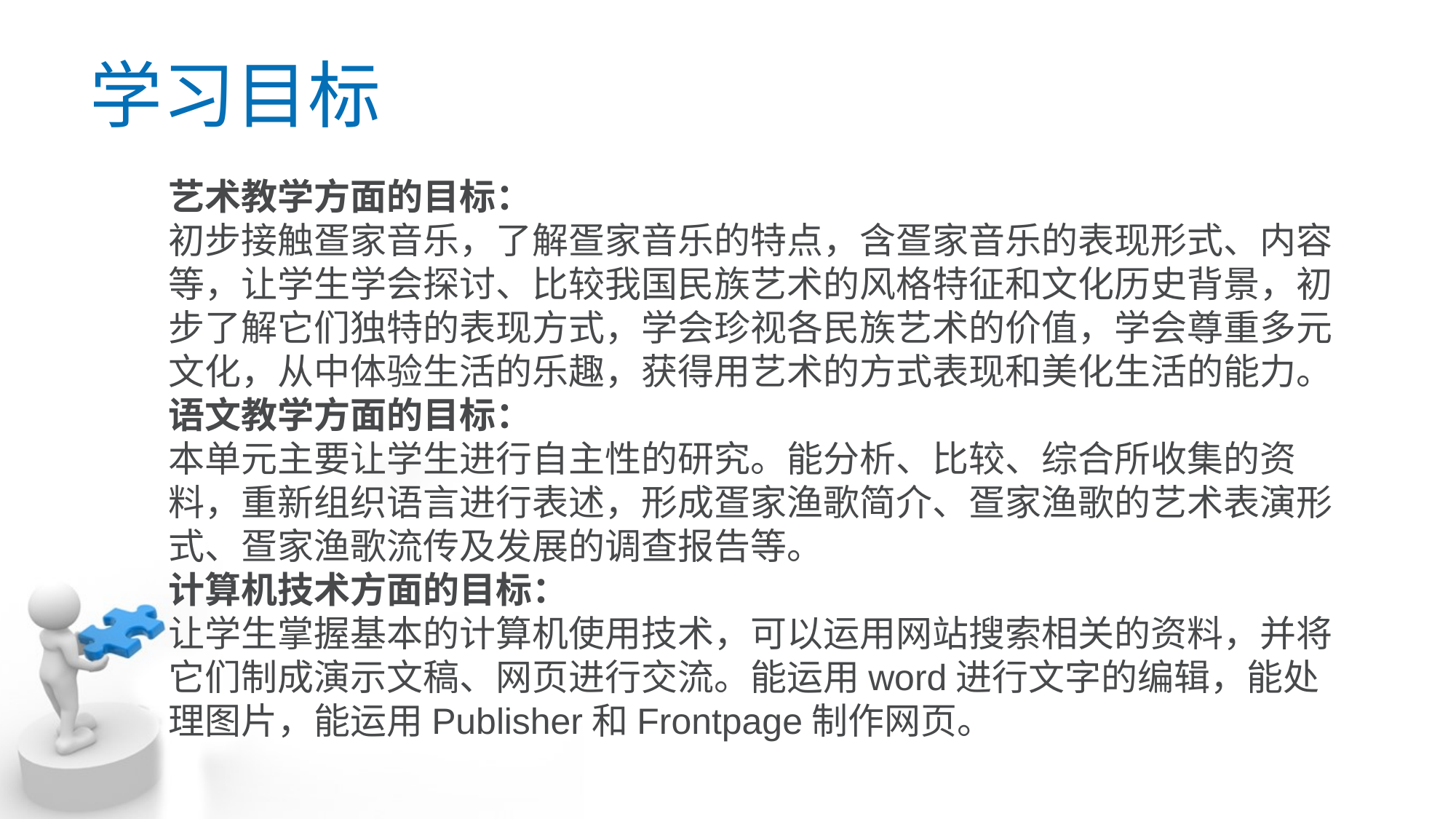

学习目标
艺术教学方面的目标：
初步接触疍家音乐，了解疍家音乐的特点，含疍家音乐的表现形式、内容等，让学生学会探讨、比较我国民族艺术的风格特征和文化历史背景，初步了解它们独特的表现方式，学会珍视各民族艺术的价值，学会尊重多元文化，从中体验生活的乐趣，获得用艺术的方式表现和美化生活的能力。
语文教学方面的目标：
本单元主要让学生进行自主性的研究。能分析、比较、综合所收集的资料，重新组织语言进行表述，形成疍家渔歌简介、疍家渔歌的艺术表演形式、疍家渔歌流传及发展的调查报告等。
计算机技术方面的目标：
让学生掌握基本的计算机使用技术，可以运用网站搜索相关的资料，并将它们制成演示文稿、网页进行交流。能运用word进行文字的编辑，能处理图片，能运用Publisher和Frontpage制作网页。